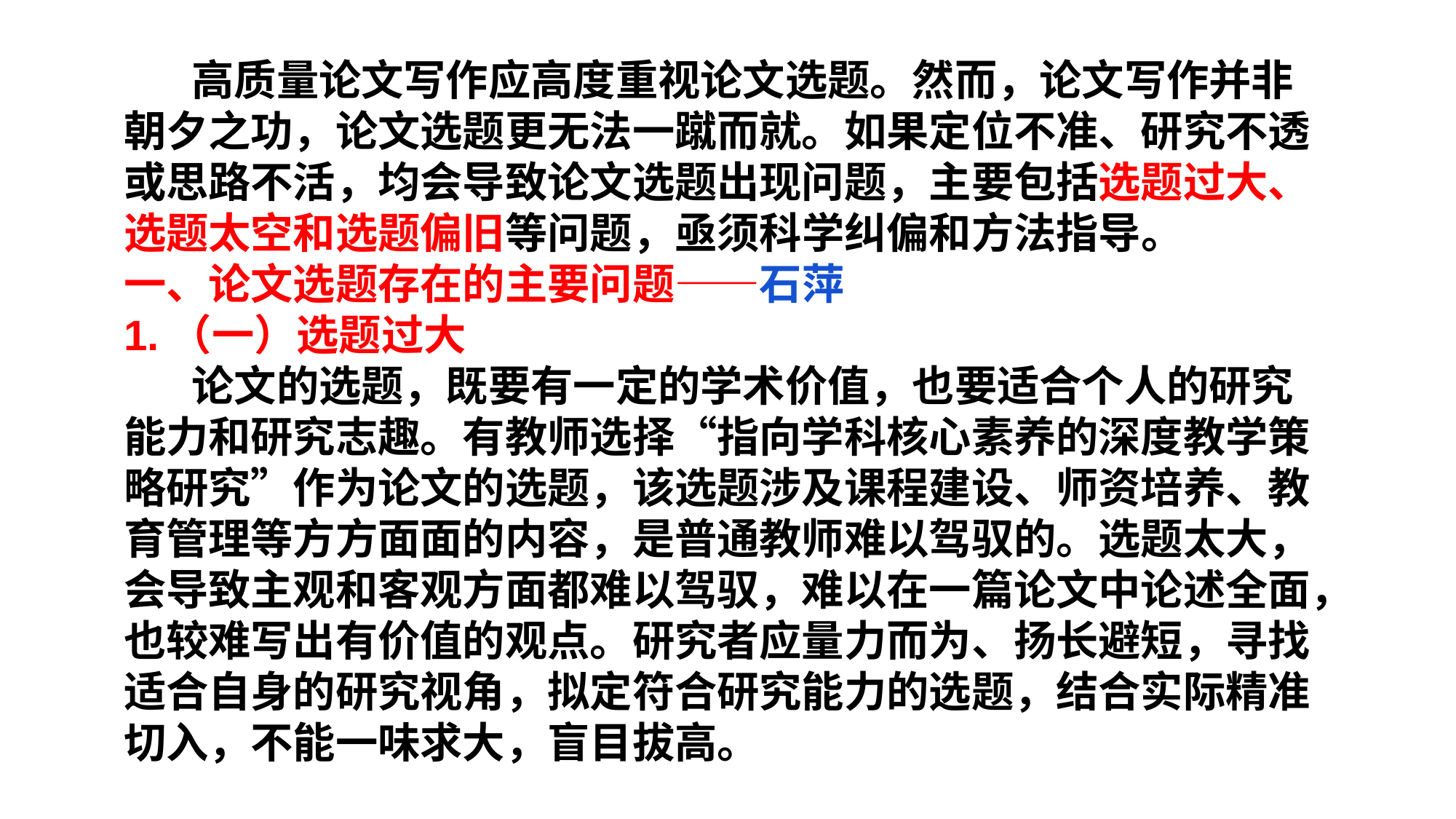

高质量论文写作应高度重视论文选题。然而，论文写作并非朝夕之功，论文选题更无法一蹴而就。如果定位不准、研究不透或思路不活，均会导致论文选题出现问题，主要包括选题过大、选题太空和选题偏旧等问题，亟须科学纠偏和方法指导。
一、论文选题存在的主要问题——石萍
1.（一）选题过大
      论文的选题，既要有一定的学术价值，也要适合个人的研究能力和研究志趣。有教师选择“指向学科核心素养的深度教学策略研究”作为论文的选题，该选题涉及课程建设、师资培养、教育管理等方方面面的内容，是普通教师难以驾驭的。选题太大，会导致主观和客观方面都难以驾驭，难以在一篇论文中论述全面，也较难写出有价值的观点。研究者应量力而为、扬长避短，寻找适合自身的研究视角，拟定符合研究能力的选题，结合实际精准切入，不能一味求大，盲目拔高。